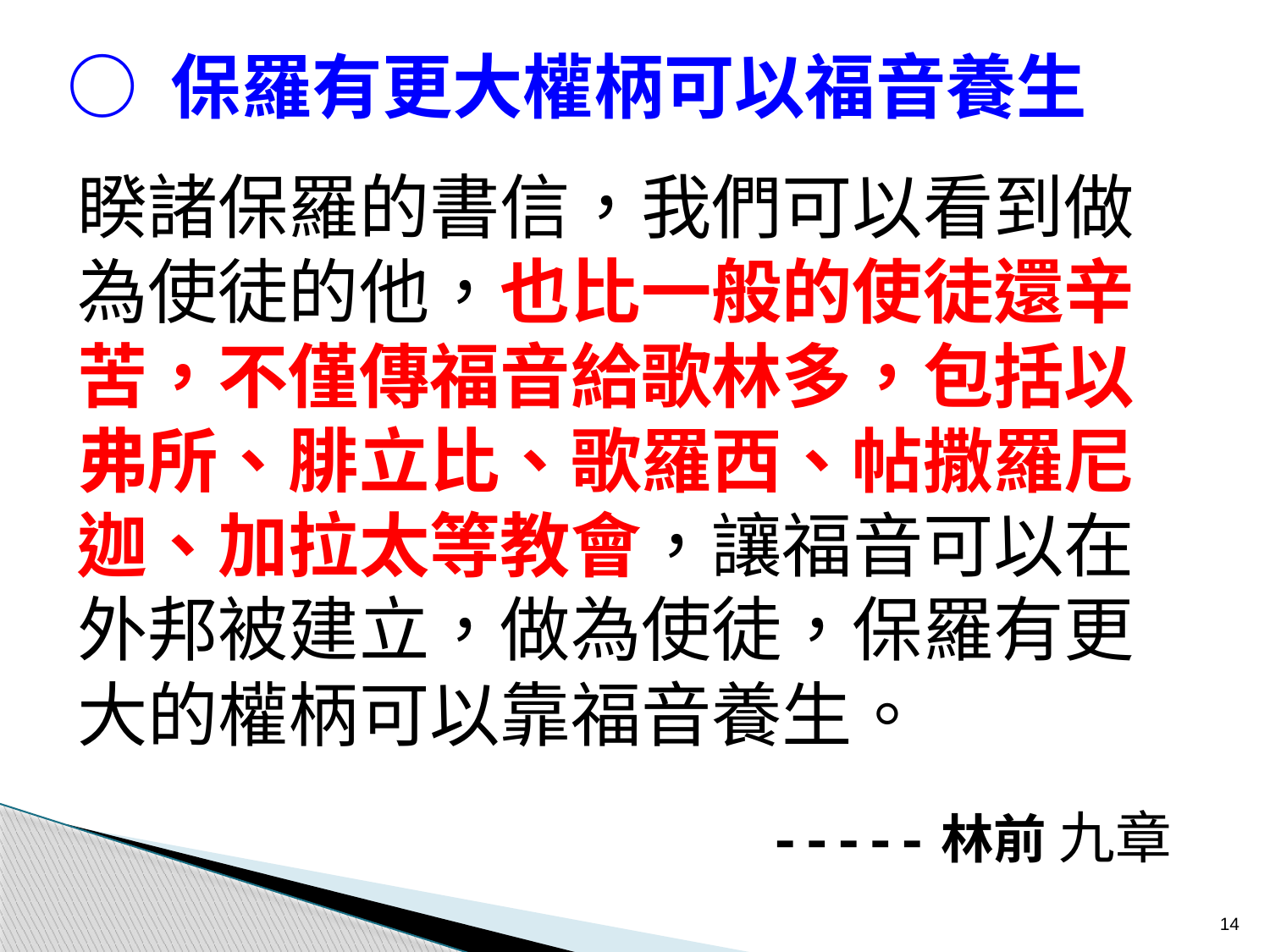

○ 保羅有更大權柄可以福音養生
睽諸保羅的書信，我們可以看到做為使徒的他，也比一般的使徒還辛苦，不僅傳福音給歌林多，包括以弗所、腓立比、歌羅西、帖撒羅尼迦、加拉太等教會，讓福音可以在外邦被建立，做為使徒，保羅有更大的權柄可以靠福音養生。
-----林前 九章
14